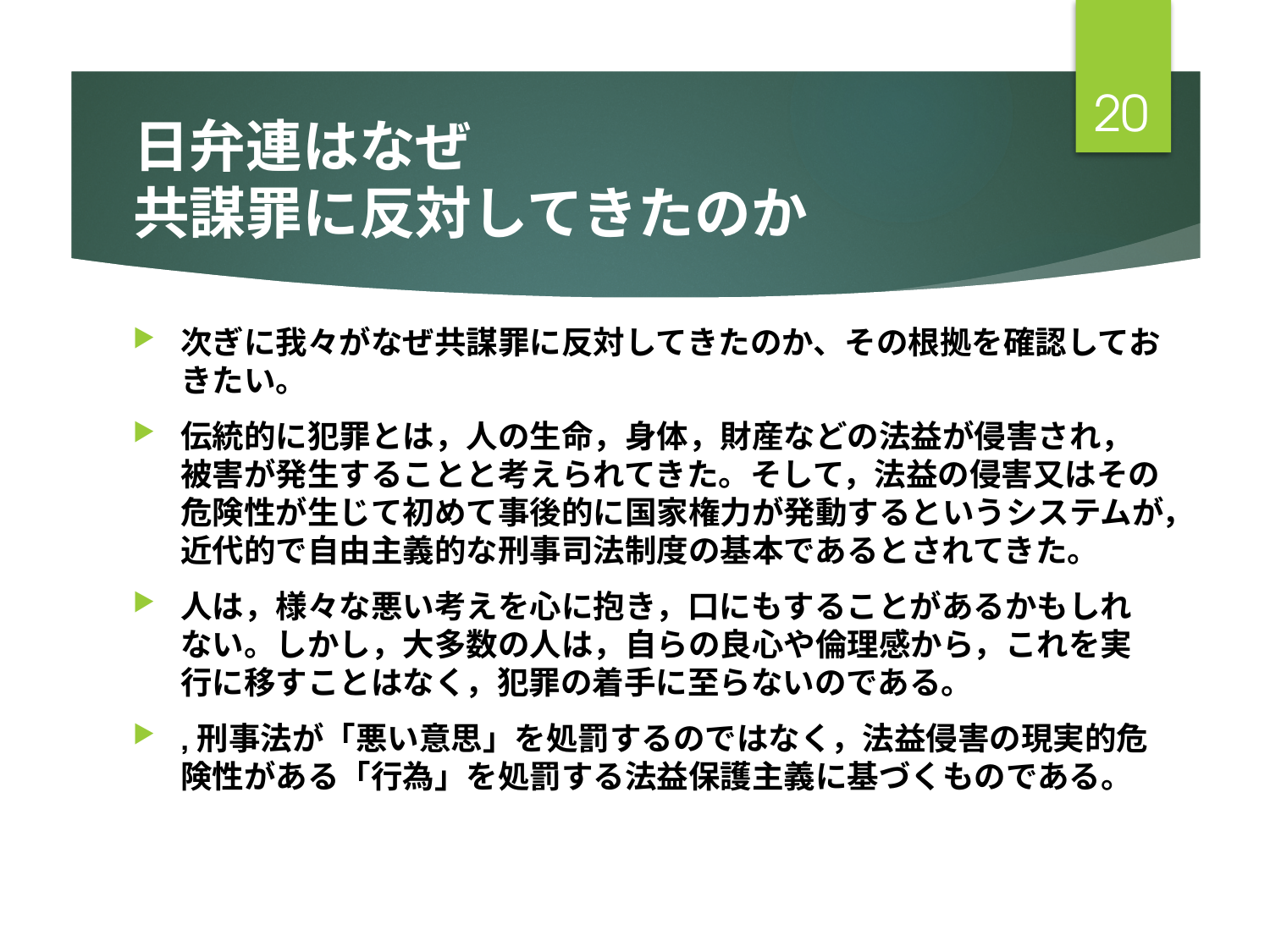

20
# 日弁連はなぜ 共謀罪に反対してきたのか
次ぎに我々がなぜ共謀罪に反対してきたのか、その根拠を確認しておきたい。
伝統的に犯罪とは，人の生命，身体，財産などの法益が侵害され，被害が発生することと考えられてきた。そして，法益の侵害又はその危険性が生じて初めて事後的に国家権力が発動するというシステムが，近代的で自由主義的な刑事司法制度の基本であるとされてきた。
人は，様々な悪い考えを心に抱き，口にもすることがあるかもしれない。しかし，大多数の人は，自らの良心や倫理感から，これを実行に移すことはなく，犯罪の着手に至らないのである。
,刑事法が「悪い意思」を処罰するのではなく，法益侵害の現実的危険性がある「行為」を処罰する法益保護主義に基づくものである。